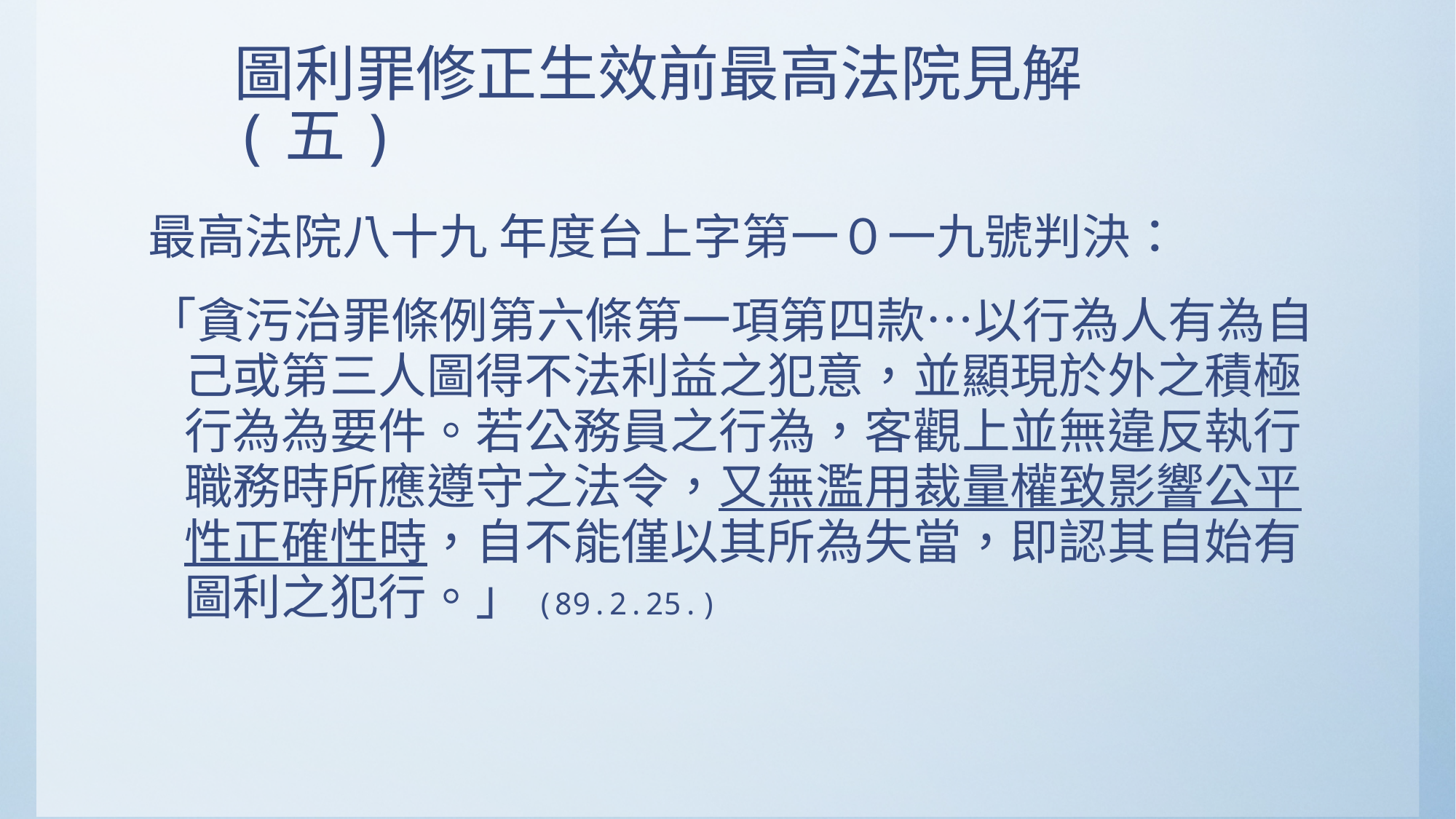

最高法院八十九 年度台上字第一０一九號判決：
「貪污治罪條例第六條第一項第四款…以行為人有為自己或第三人圖得不法利益之犯意，並顯現於外之積極行為為要件。若公務員之行為，客觀上並無違反執行職務時所應遵守之法令，又無濫用裁量權致影響公平性正確性時，自不能僅以其所為失當，即認其自始有圖利之犯行。」(89.2.25.)

圖利罪修正生效前最高法院見解(五)